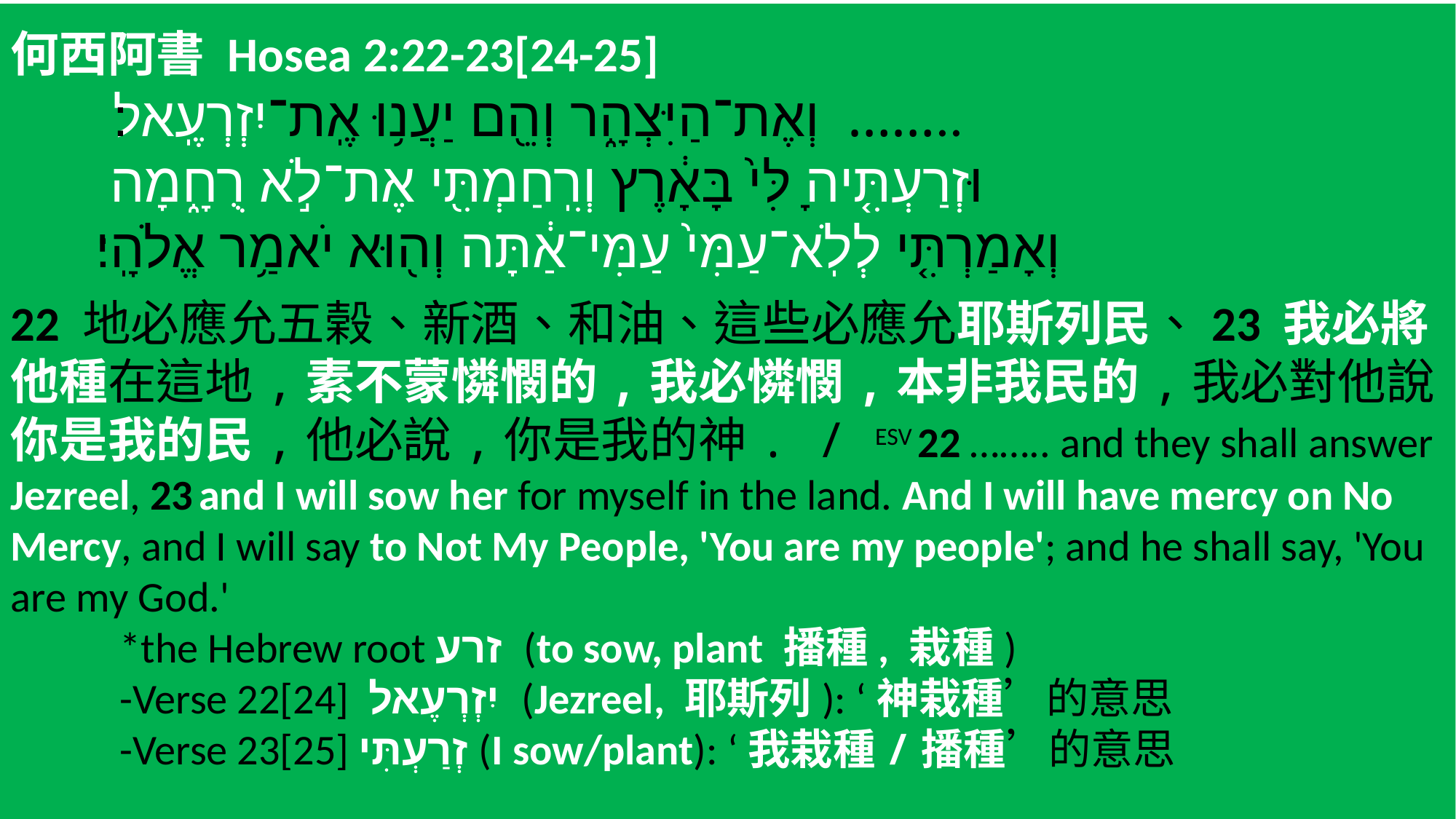

何西阿書 Hosea 2:22-23[24-25]
 ‎       וְאֶת־הַיִּצְהָ֑ר וְהֵ֖ם יַעֲנ֥וּ אֶֽת־יִזְרְעֶֽאל׃  ……..
       וּזְרַעְתִּ֤יהָ לִּי֙ בָּאָ֔רֶץ וְרִֽחַמְתִּ֖י אֶת־לֹ֣א רֻחָ֑מָה
      וְאָמַרְתִּ֤י לְלֹֽא־עַמִּי֙ עַמִּי־אַ֔תָּה וְה֖וּא יֹאמַ֥ר אֱלֹהָֽי׃

22 地必應允五榖、新酒、和油、這些必應允耶斯列民、23 我必將他種在這地,素不蒙憐憫的,我必憐憫,本非我民的,我必對他說,你是我的民,他必說,你是我的神. / ESV 22 …….. and they shall answer Jezreel, 23 and I will sow her for myself in the land. And I will have mercy on No Mercy, and I will say to Not My People, 'You are my people'; and he shall say, 'You are my God.'
	*the Hebrew root זרע  (to sow, plant 播種, 栽種)
 	-Verse 22[24]  יִזְרְעֶאל  (Jezreel, 耶斯列): ‘神栽種’的意思
 	-Verse 23[25] זְרַעְתִּי (I sow/plant): ‘我栽種/播種’的意思